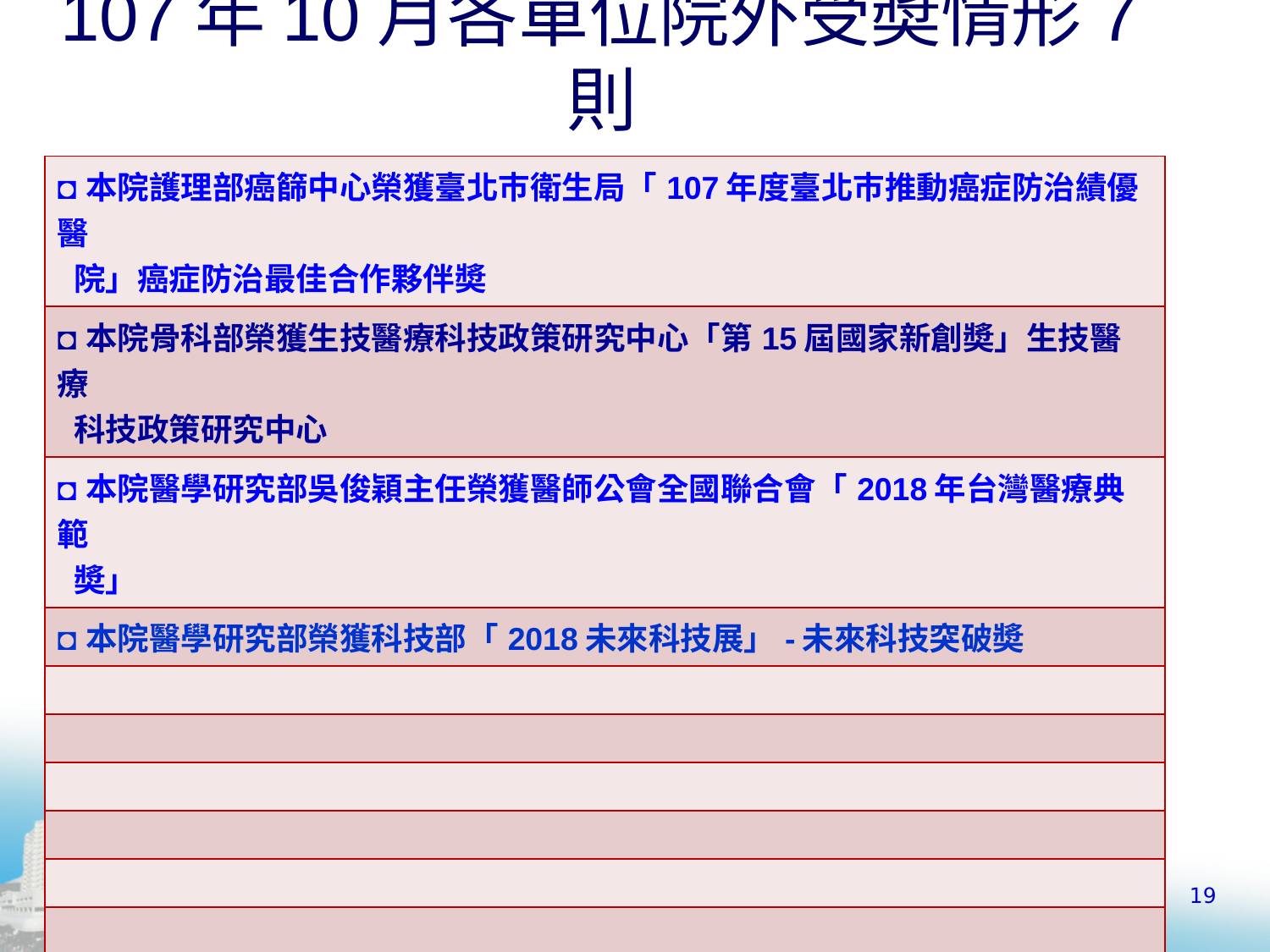

# 107年10月各單位院外受奬情形7則
| ◘本院護理部癌篩中心榮獲臺北巿衛生局「107年度臺北巿推動癌症防治績優醫 院」癌症防治最佳合作夥伴奬 |
| --- |
| ◘本院骨科部榮獲生技醫療科技政策研究中心「第15屆國家新創奬」生技醫療 科技政策研究中心 |
| ◘本院醫學研究部吳俊穎主任榮獲醫師公會全國聯合會「2018年台灣醫療典範 奬」 |
| ◘本院醫學研究部榮獲科技部「2018未來科技展」-未來科技突破奬 |
|  |
|  |
|  |
|  |
|  |
|  |
19